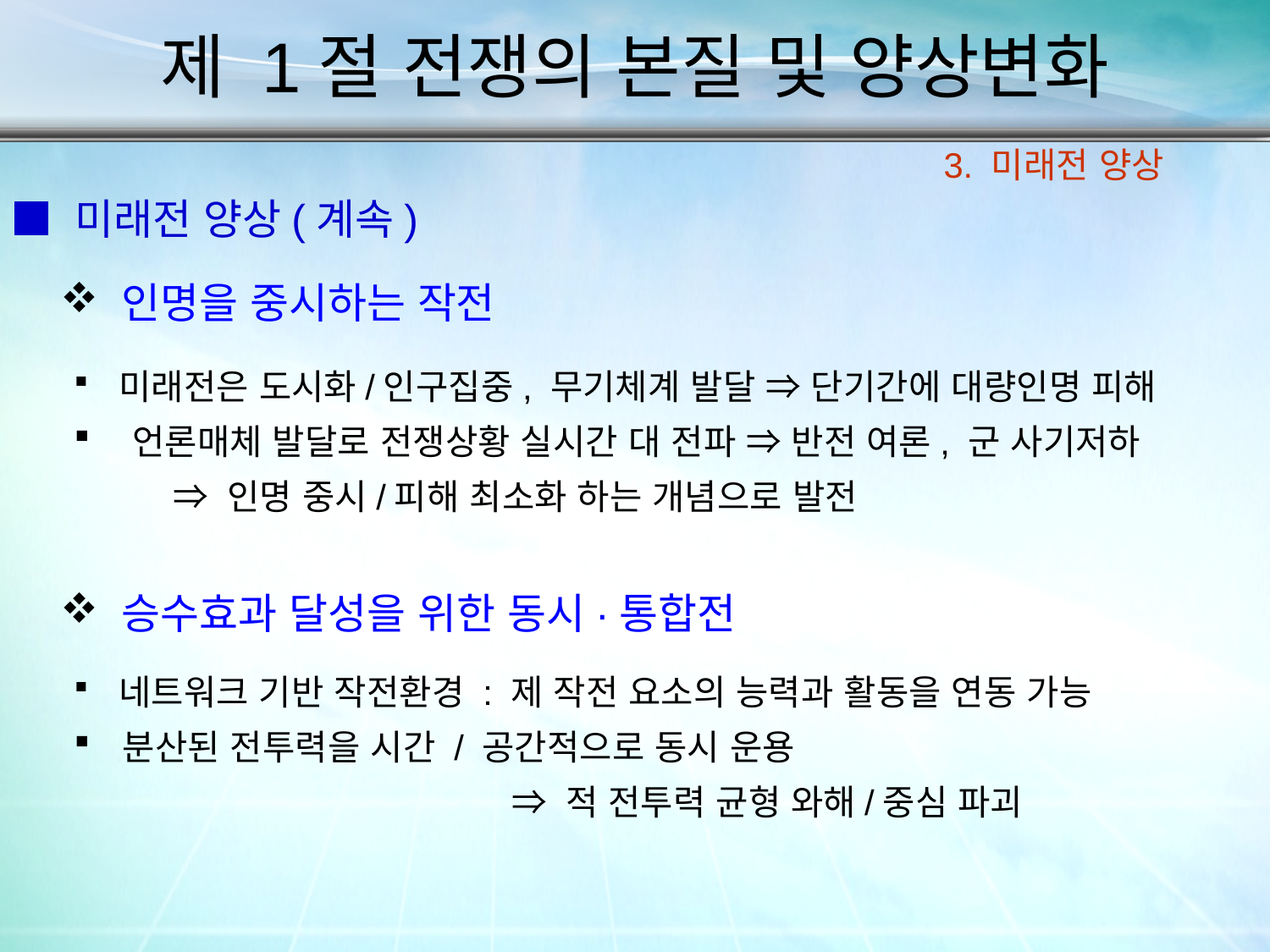

제 1절 전쟁의 본질 및 양상변화
3. 미래전 양상
■ 미래전 양상(계속)
 인명을 중시하는 작전

 미래전은 도시화/인구집중, 무기체계 발달 ⇒ 단기간에 대량인명 피해
  언론매체 발달로 전쟁상황 실시간 대 전파 ⇒ 반전 여론, 군 사기저하
       ⇒ 인명 중시/피해 최소화 하는 개념으로 발전
 승수효과 달성을 위한 동시·통합전
 네트워크 기반 작전환경 : 제 작전 요소의 능력과 활동을 연동 가능
 분산된 전투력을 시간 / 공간적으로 동시 운용
                                         ⇒ 적 전투력 균형 와해/중심 파괴